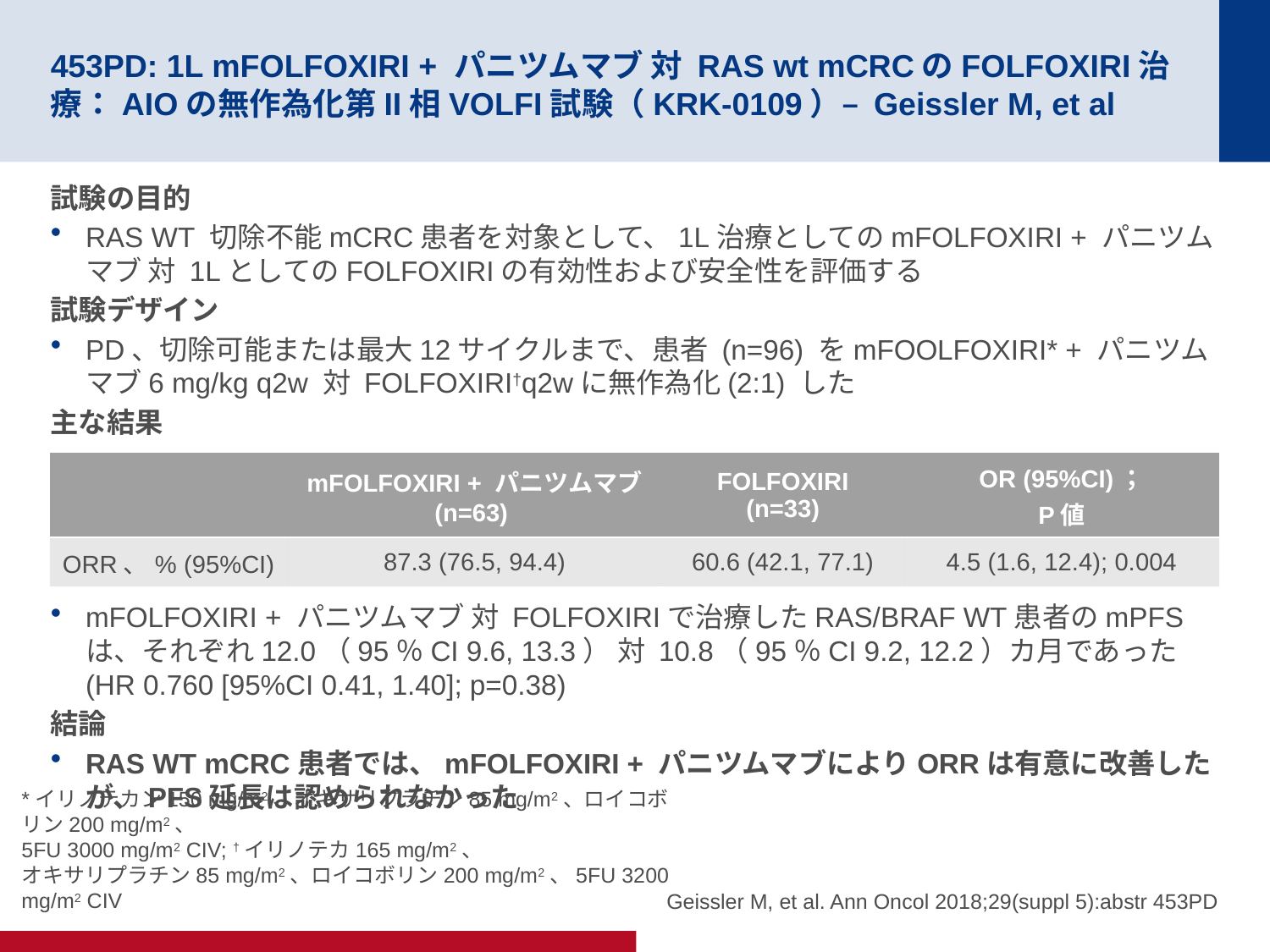

# 453PD: 1L mFOLFOXIRI + パニツムマブ 対 RAS wt mCRCのFOLFOXIRI治療：AIOの無作為化第II相VOLFI試験（KRK-0109）– Geissler M, et al
試験の目的
RAS WT 切除不能mCRC患者を対象として、1L治療としてのmFOLFOXIRI + パニツムマブ 対 1LとしてのFOLFOXIRIの有効性および安全性を評価する
試験デザイン
PD、切除可能または最大12サイクルまで、患者 (n=96) をmFOOLFOXIRI* + パニツムマブ6 mg/kg q2w 対 FOLFOXIRI†q2wに無作為化(2:1) した
主な結果

mFOLFOXIRI + パニツムマブ 対 FOLFOXIRIで治療したRAS/BRAF WT患者のmPFSは、それぞれ12.0（95％CI 9.6, 13.3） 対 10.8（95％CI 9.2, 12.2）カ月であった (HR 0.760 [95%CI 0.41, 1.40]; p=0.38)
結論
RAS WT mCRC患者では、mFOLFOXIRI + パニツムマブによりORRは有意に改善したが、PFS延長は認められなかった
|  | mFOLFOXIRI + パニツムマブ (n=63) | FOLFOXIRI (n=33) | OR (95%CI)； P値 |
| --- | --- | --- | --- |
| ORR、% (95%CI) | 87.3 (76.5, 94.4) | 60.6 (42.1, 77.1) | 4.5 (1.6, 12.4); 0.004 |
*イリノテカン150 mg/m2、オキサリプラチン85 mg/m2、ロイコボリン200 mg/m2、
5FU 3000 mg/m2 CIV; †イリノテカ165 mg/m2、
オキサリプラチン85 mg/m2、ロイコボリン200 mg/m2、5FU 3200 mg/m2 CIV
Geissler M, et al. Ann Oncol 2018;29(suppl 5):abstr 453PD